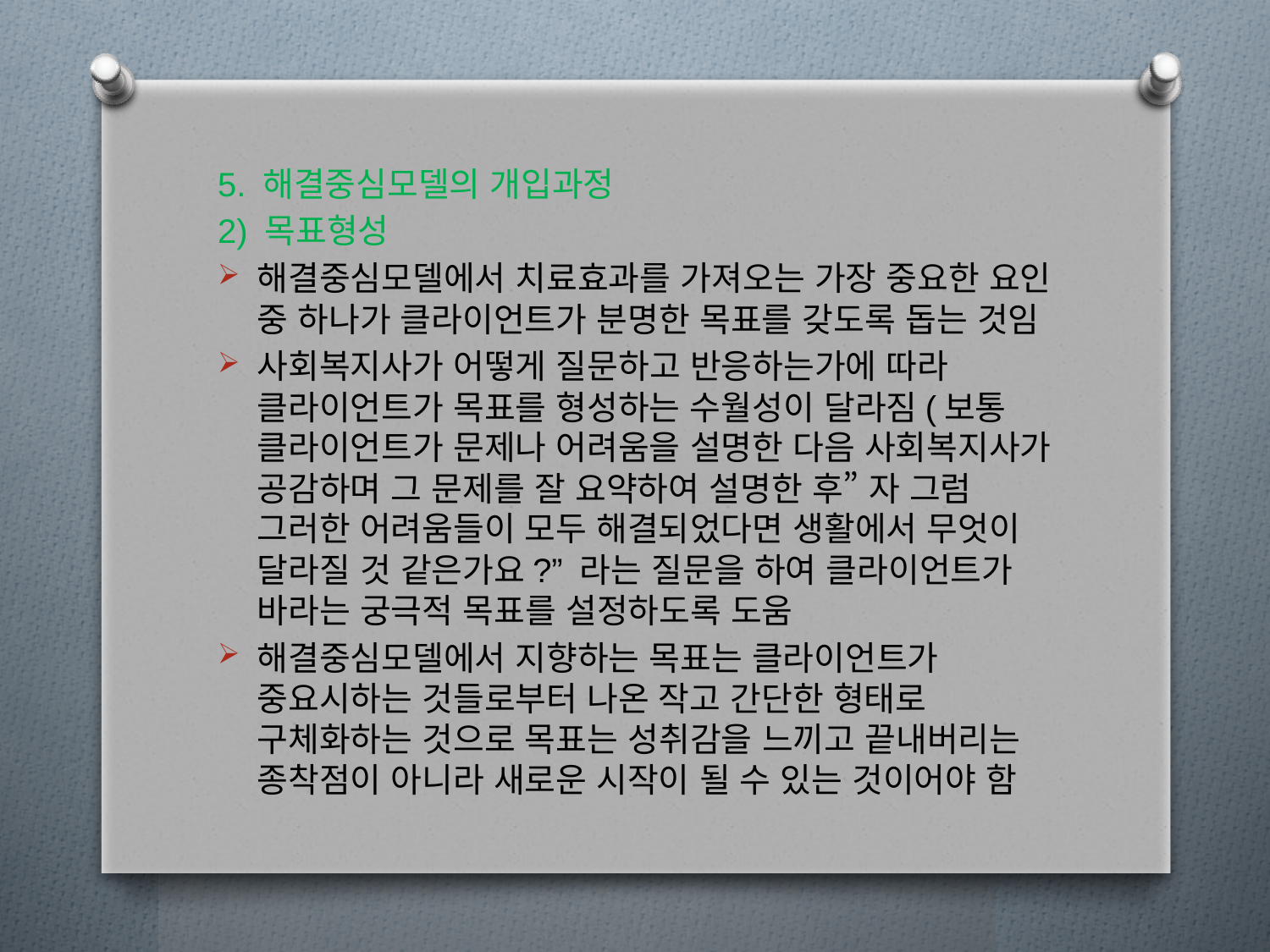

5. 해결중심모델의 개입과정
2) 목표형성
해결중심모델에서 치료효과를 가져오는 가장 중요한 요인 중 하나가 클라이언트가 분명한 목표를 갖도록 돕는 것임
사회복지사가 어떻게 질문하고 반응하는가에 따라 클라이언트가 목표를 형성하는 수월성이 달라짐(보통 클라이언트가 문제나 어려움을 설명한 다음 사회복지사가 공감하며 그 문제를 잘 요약하여 설명한 후” 자 그럼 그러한 어려움들이 모두 해결되었다면 생활에서 무엇이 달라질 것 같은가요?” 라는 질문을 하여 클라이언트가 바라는 궁극적 목표를 설정하도록 도움
해결중심모델에서 지향하는 목표는 클라이언트가 중요시하는 것들로부터 나온 작고 간단한 형태로 구체화하는 것으로 목표는 성취감을 느끼고 끝내버리는 종착점이 아니라 새로운 시작이 될 수 있는 것이어야 함